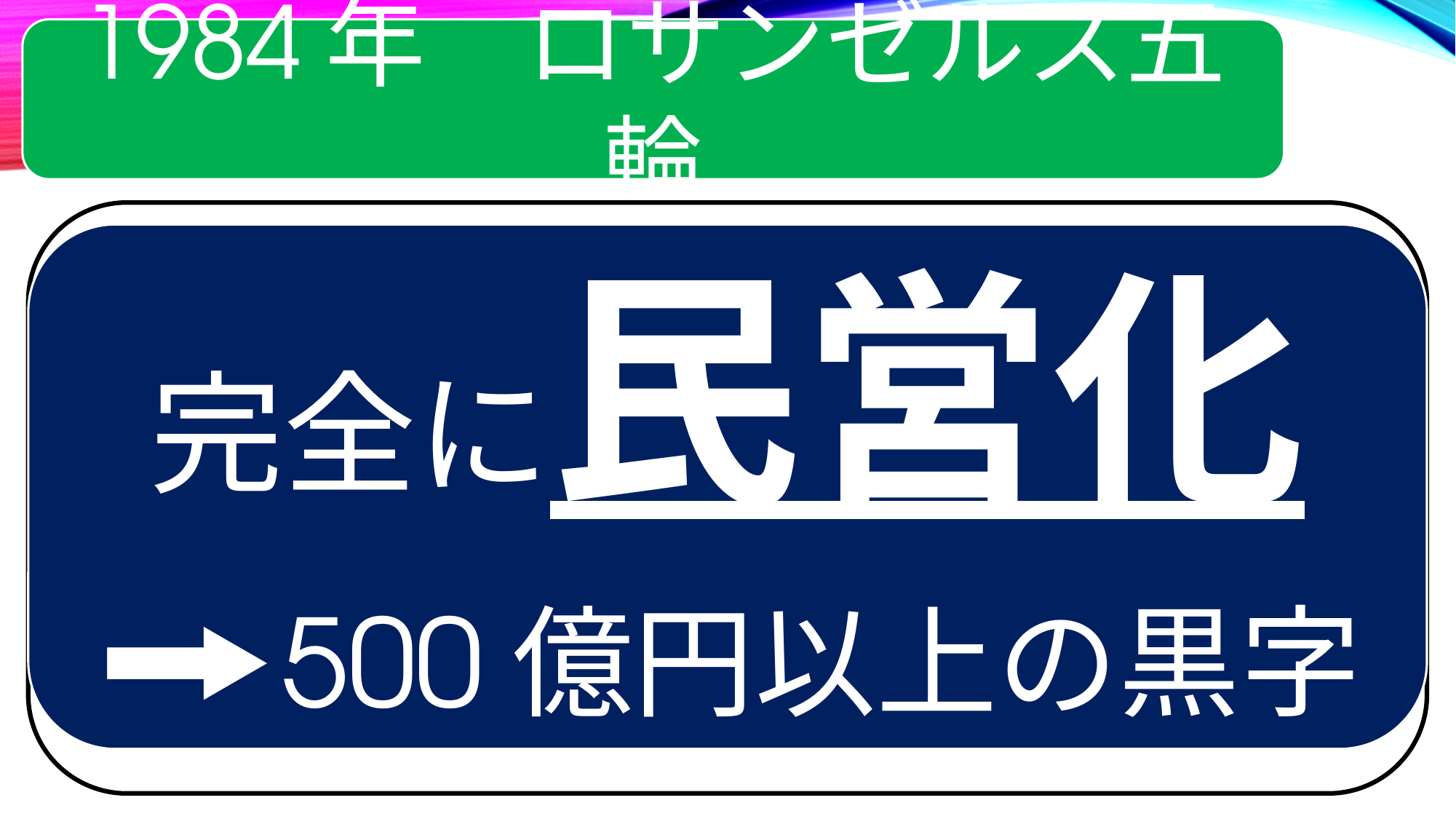

1984年　ロサンゼルス五輪
#
ロサンゼルス五輪
の画像
完全に民営化
➡500億円以上の黒字